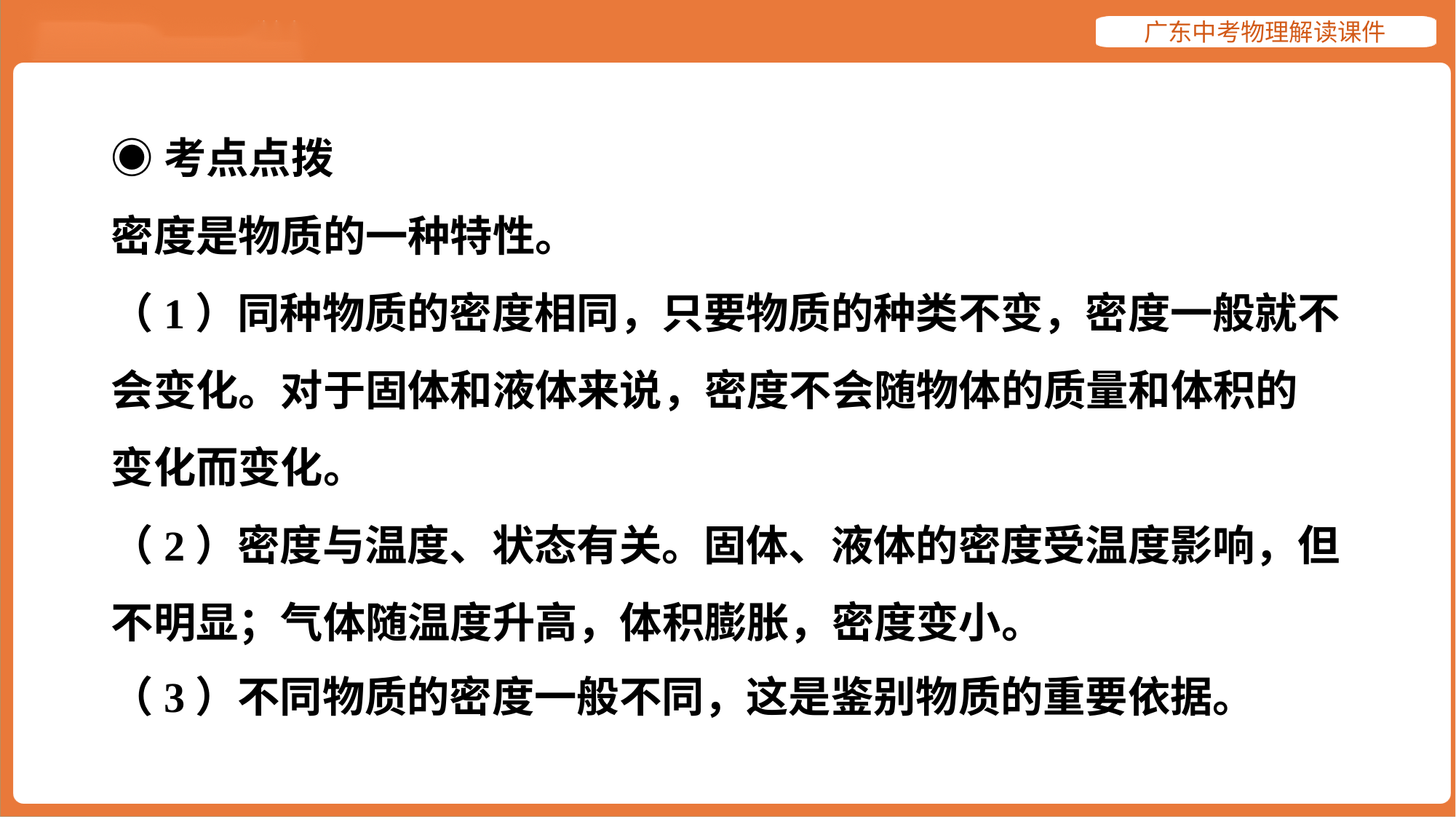

◉考点点拨
密度是物质的一种特性。
（1）同种物质的密度相同，只要物质的种类不变，密度一般就不
会变化。对于固体和液体来说，密度不会随物体的质量和体积的
变化而变化。
（2）密度与温度、状态有关。固体、液体的密度受温度影响，但
不明显；气体随温度升高，体积膨胀，密度变小。
（3）不同物质的密度一般不同，这是鉴别物质的重要依据。